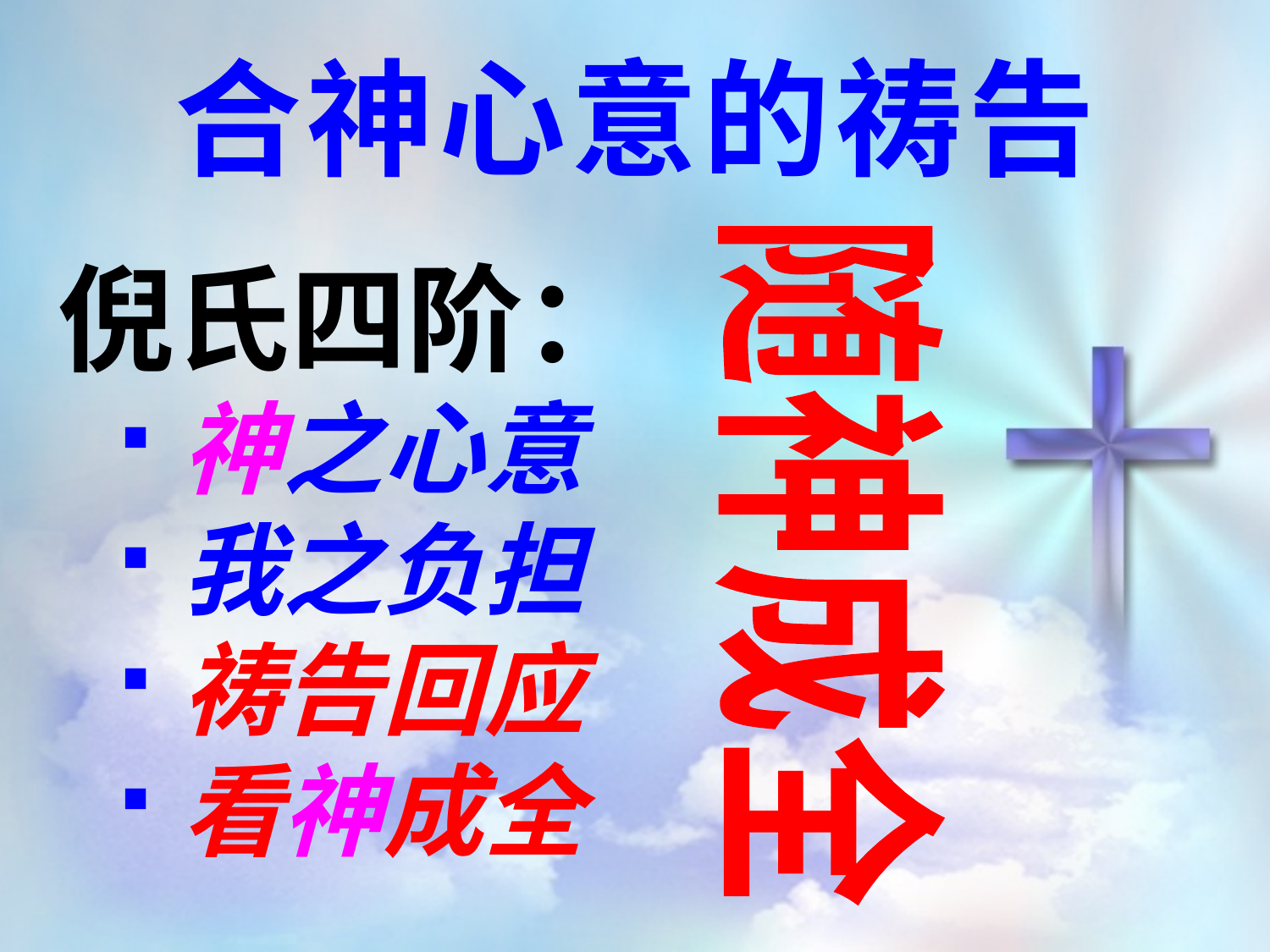

合神心意的祷告
倪氏四阶：
神之心意
我之负担
祷告回应
看神成全
随神成全